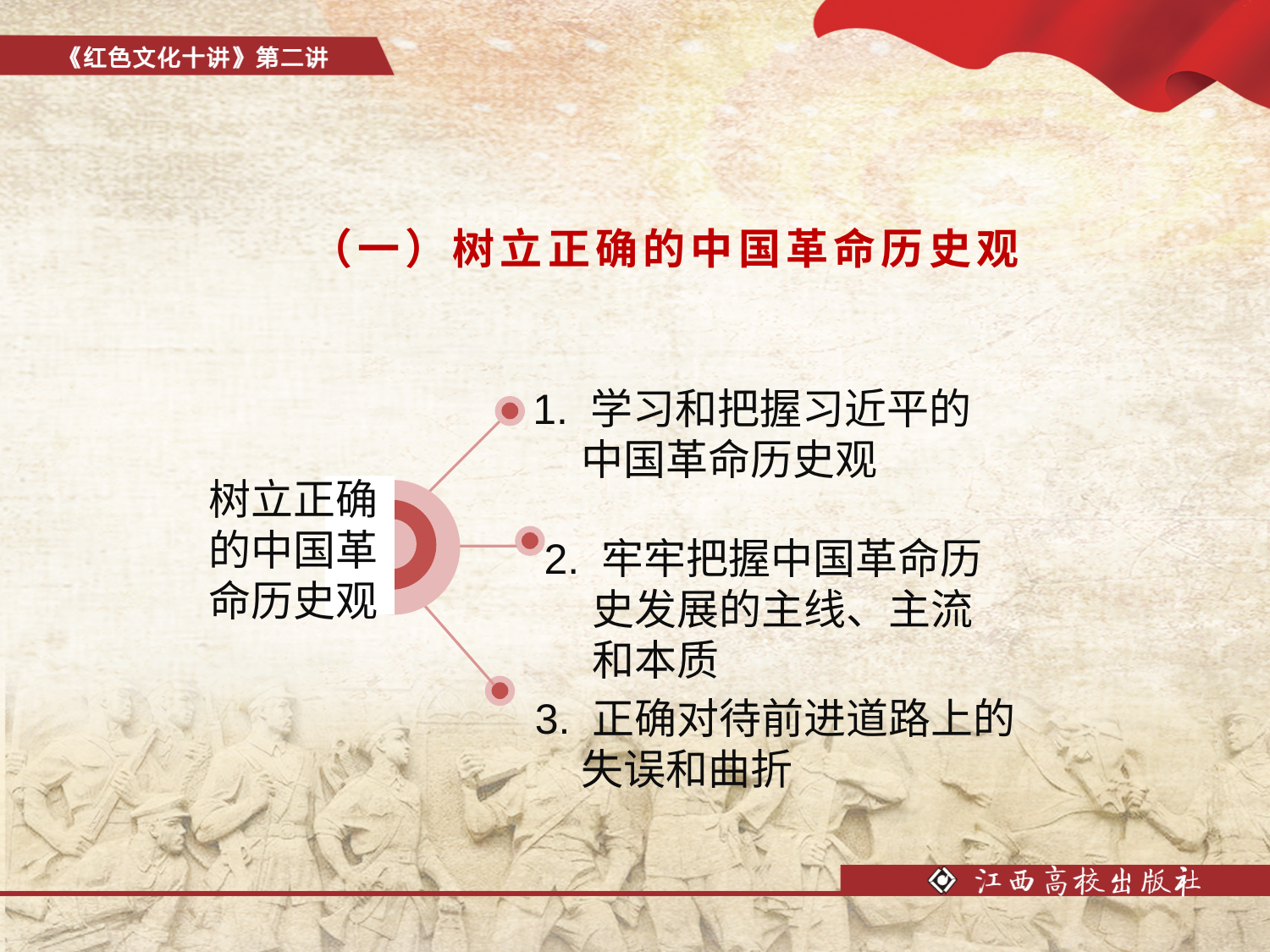

（一）树立正确的中国革命历史观
1. 学习和把握习近平的
    中国革命历史观

树立正确
的中国革
命历史观

2. 牢牢把握中国革命历
    史发展的主线、主流
    和本质

 3. 正确对待前进道路上的
     失误和曲折